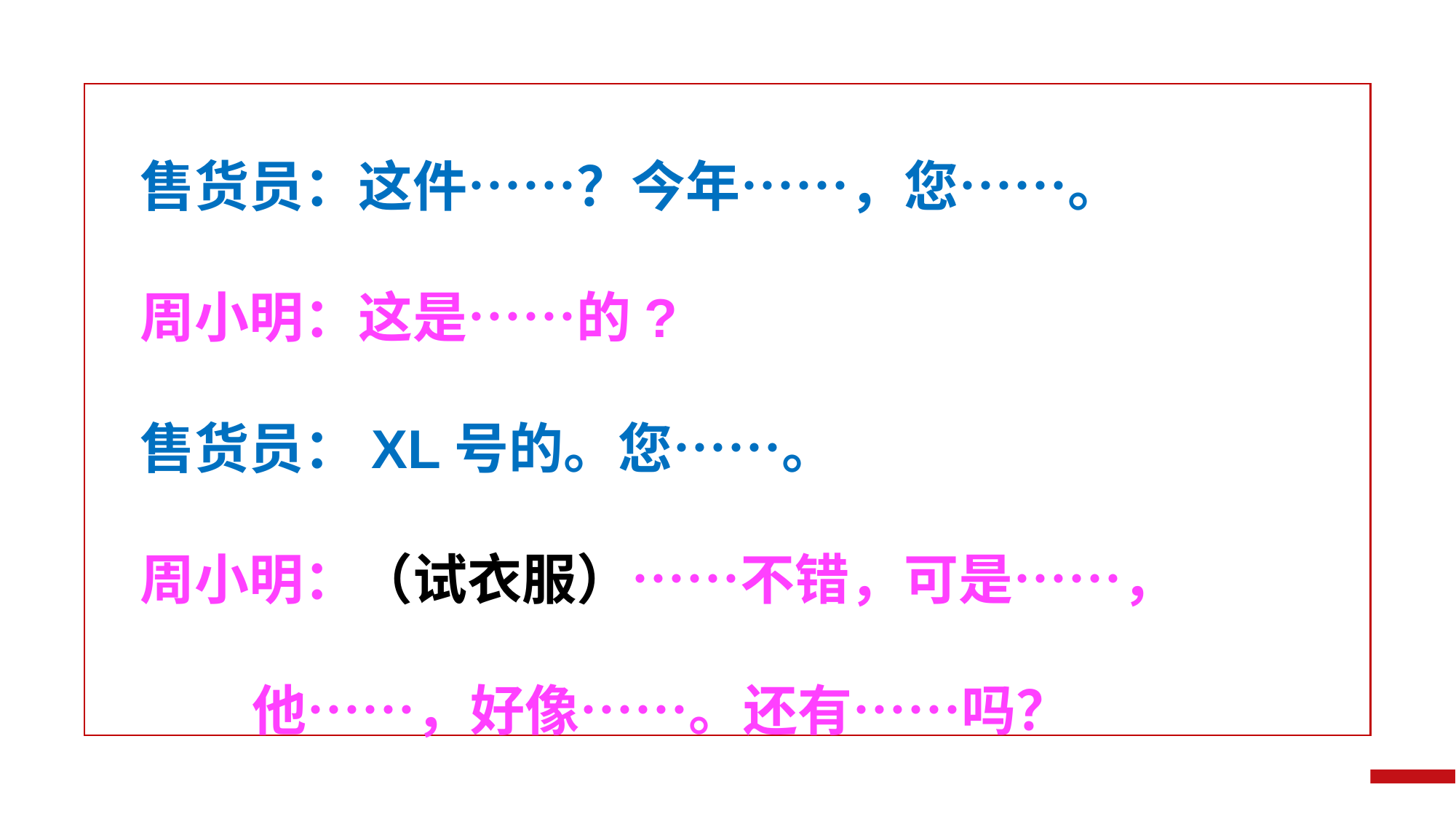

售货员：这件……？今年……，您……。
周小明：这是……的?
售货员：XL号的。您……。
周小明：（试衣服）……不错，可是……，
        他……，好像……。还有……吗？